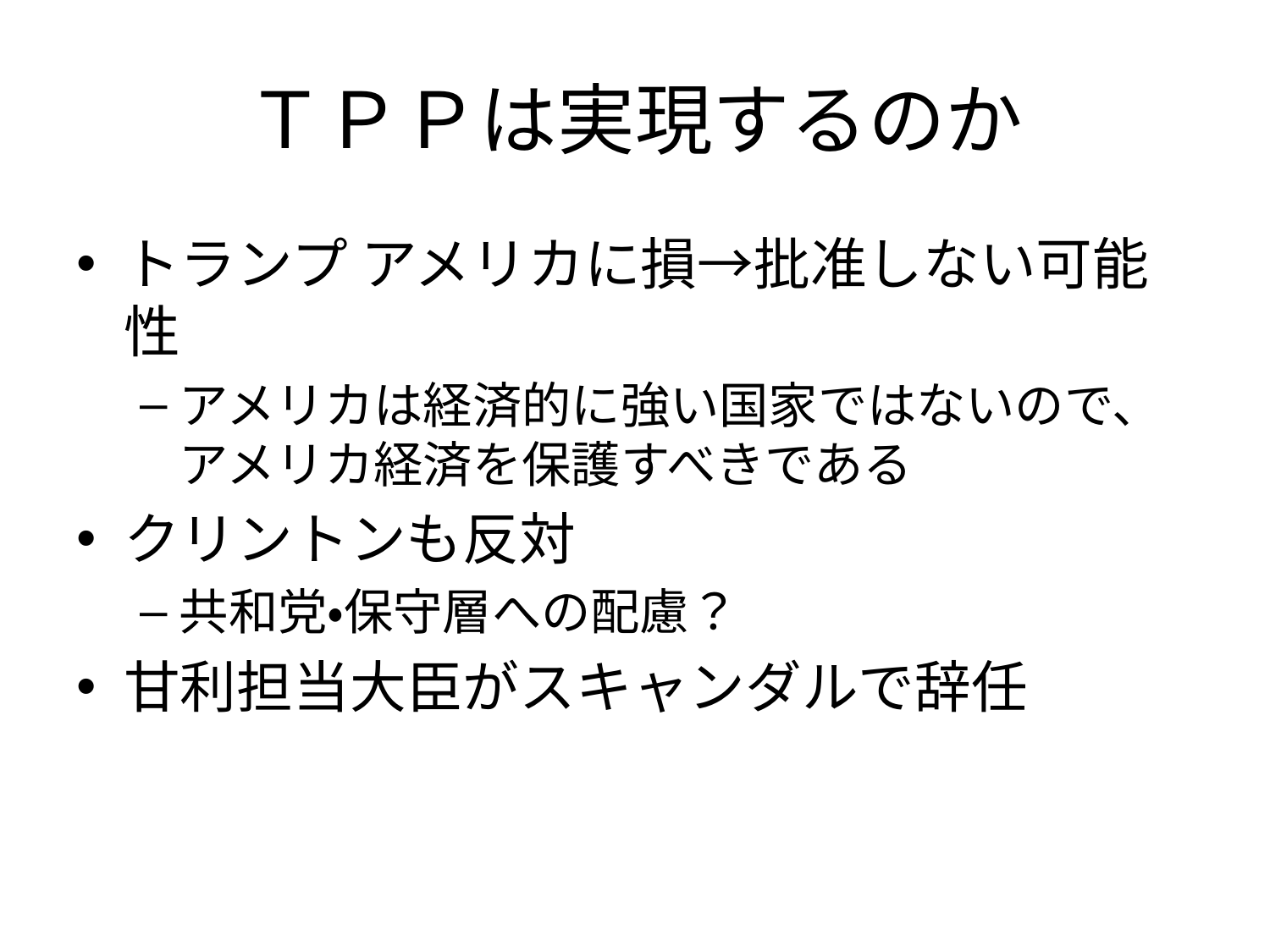

# ＴＰＰは実現するのか
トランプ アメリカに損→批准しない可能性
アメリカは経済的に強い国家ではないので、アメリカ経済を保護すべきである
クリントンも反対
共和党・保守層への配慮？
甘利担当大臣がスキャンダルで辞任